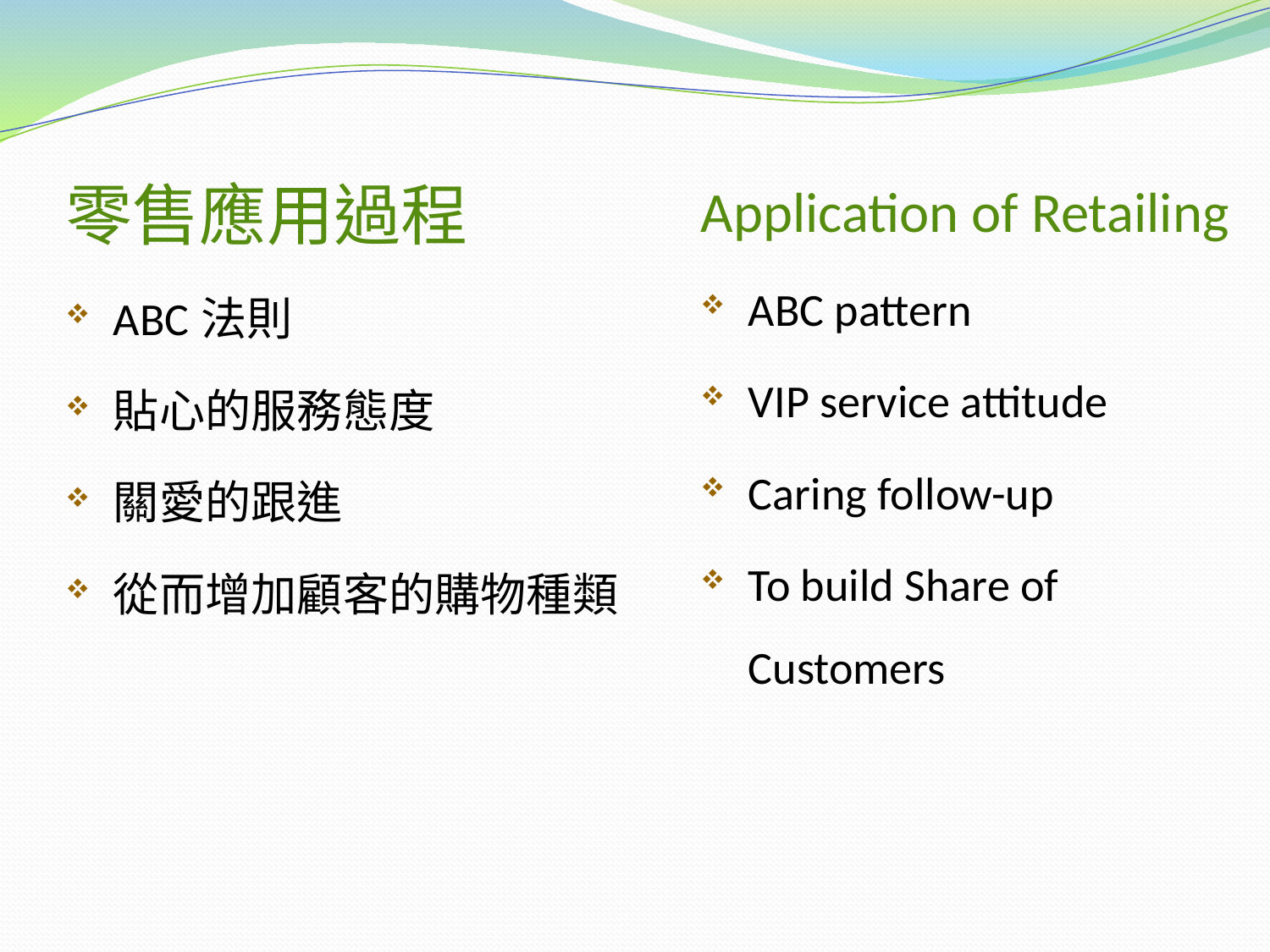

零售應用過程
ABC法則
貼心的服務態度
關愛的跟進
從而增加顧客的購物種類
Application of Retailing
ABC pattern
VIP service attitude
Caring follow-up
To build Share of Customers